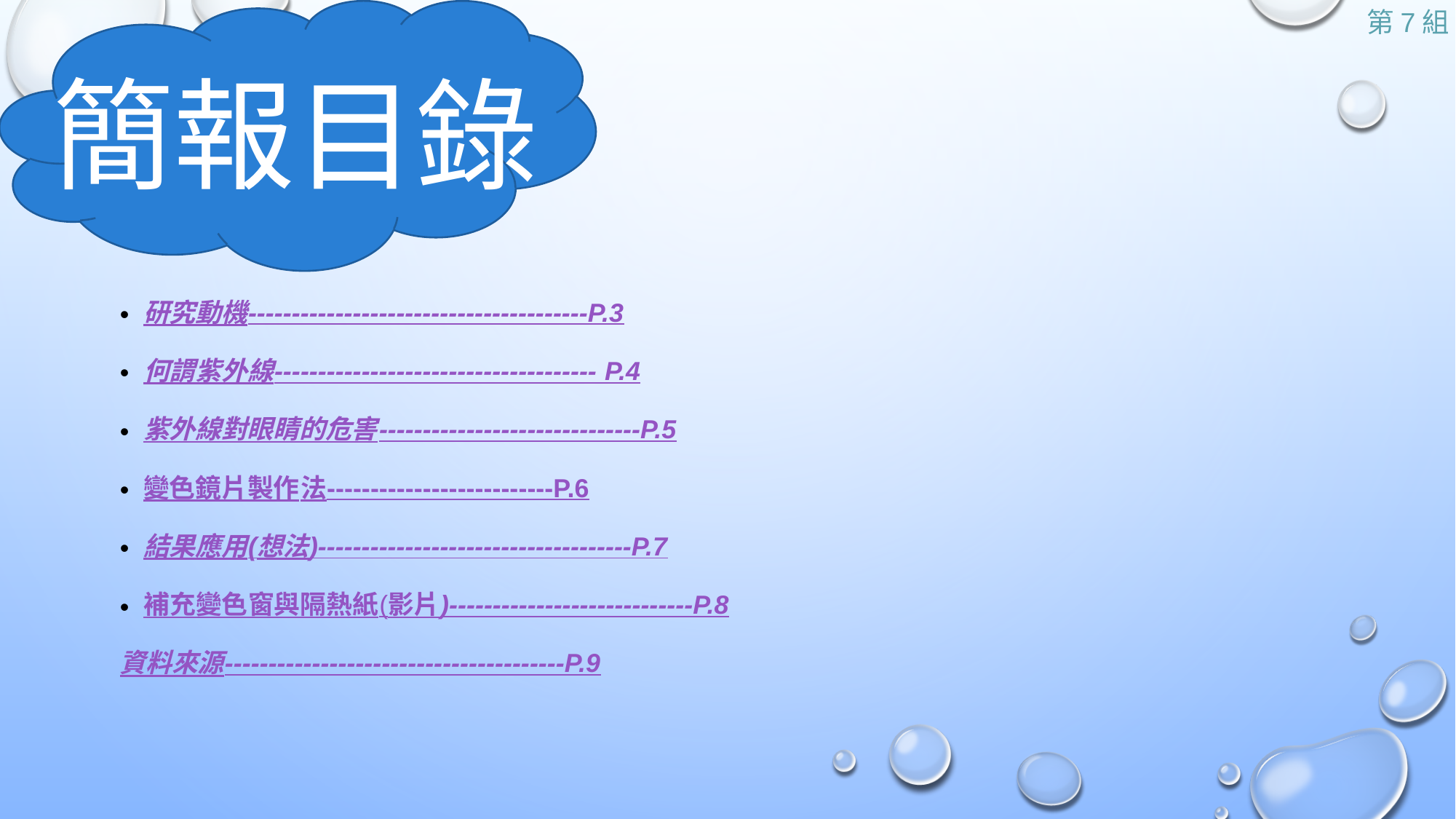

# 簡報目錄
研究動機---------------------------------------p.3
何謂紫外線------------------------------------- p.4
紫外線對眼睛的危害------------------------------p.5
變色鏡片製作法--------------------------p.6
結果應用(想法)------------------------------------p.7
補充變色窗與隔熱紙(影片)----------------------------p.8
資料來源---------------------------------------p.9